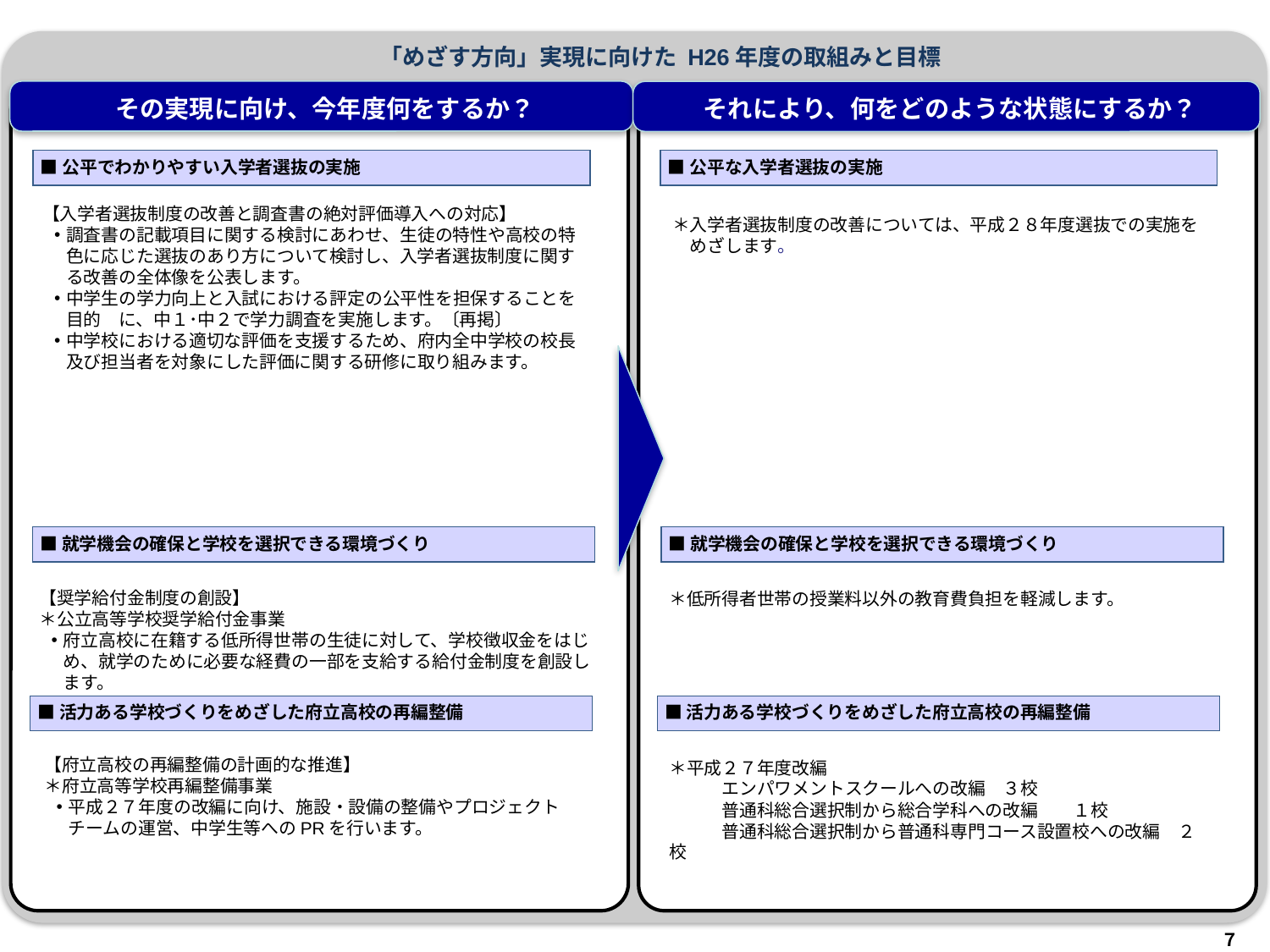

「めざす方向」実現に向けた H26年度の取組みと目標
その実現に向け、今年度何をするか？
それにより、何をどのような状態にするか？

■公平でわかりやすい入学者選抜の実施
■公平な入学者選抜の実施

＊入学者選抜制度の改善については、平成２８年度選抜での実施を
　めざします。

【入学者選抜制度の改善と調査書の絶対評価導入への対応】
調査書の記載項目に関する検討にあわせ、生徒の特性や高校の特色に応じた選抜のあり方について検討し、入学者選抜制度に関する改善の全体像を公表します。
中学生の学力向上と入試における評定の公平性を担保することを目的　に、中１･中２で学力調査を実施します。〔再掲〕
中学校における適切な評価を支援するため、府内全中学校の校長及び担当者を対象にした評価に関する研修に取り組みます。

■就学機会の確保と学校を選択できる環境づくり
■就学機会の確保と学校を選択できる環境づくり

＊低所得者世帯の授業料以外の教育費負担を軽減します。

＊平成２７年度改編
　　　エンパワメントスクールへの改編　３校
　　　普通科総合選択制から総合学科への改編　　１校
　　　普通科総合選択制から普通科専門コース設置校への改編　２校
【奨学給付金制度の創設】
＊公立高等学校奨学給付金事業
府立高校に在籍する低所得世帯の生徒に対して、学校徴収金をはじめ、就学のために必要な経費の一部を支給する給付金制度を創設します。
■活力ある学校づくりをめざした府立高校の再編整備
■活力ある学校づくりをめざした府立高校の再編整備
【府立高校の再編整備の計画的な推進】
＊府立高等学校再編整備事業
平成２７年度の改編に向け、施設・設備の整備やプロジェクトチームの運営、中学生等へのPRを行います。
７